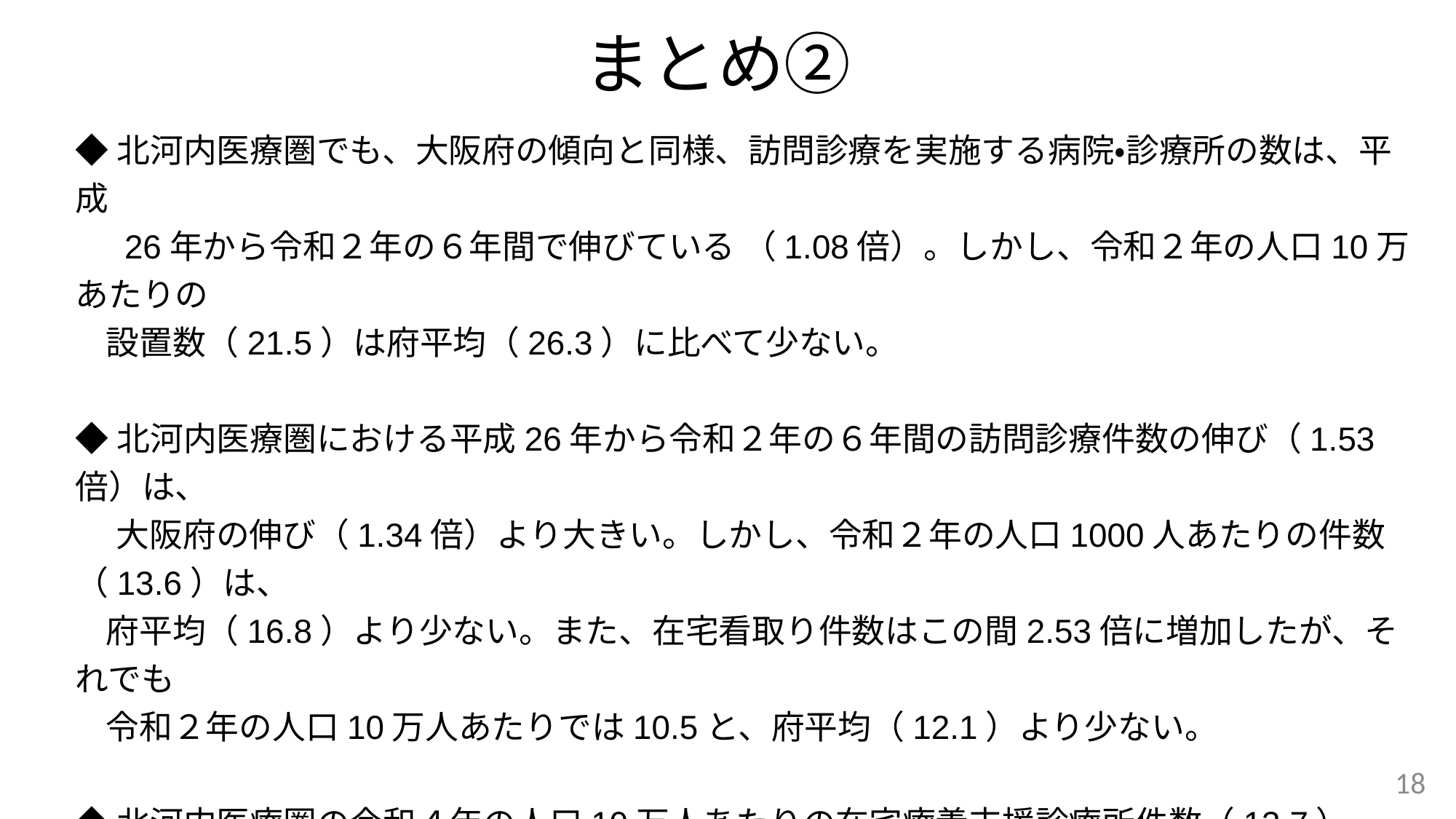

# まとめ②
◆北河内医療圏でも、大阪府の傾向と同様、訪問診療を実施する病院・診療所の数は、平成
　 26年から令和２年の６年間で伸びている （1.08倍）。しかし、令和２年の人口10万あたりの
   設置数（21.5）は府平均（26.3）に比べて少ない。

◆北河内医療圏における平成26年から令和２年の６年間の訪問診療件数の伸び（1.53倍）は、
　 大阪府の伸び（1.34倍）より大きい。しかし、令和２年の人口1000人あたりの件数（13.6）は、
   府平均（16.8）より少ない。また、在宅看取り件数はこの間2.53倍に増加したが、それでも
   令和２年の人口10万人あたりでは10.5と、府平均（12.1）より少ない。

◆北河内医療圏の令和４年の人口10万人あたりの在宅療養支援診療所件数（13.7）、在宅
   療養後方支援病院数（0.27）は、府平均を下回っている。
   一方、在宅療養支援歯科診療所数（8.0）、 在宅患者調剤加算を届出した薬局数（24.6）、
   訪問看護ステーション数（14.5）は概ね府平均並みとなっている。
18